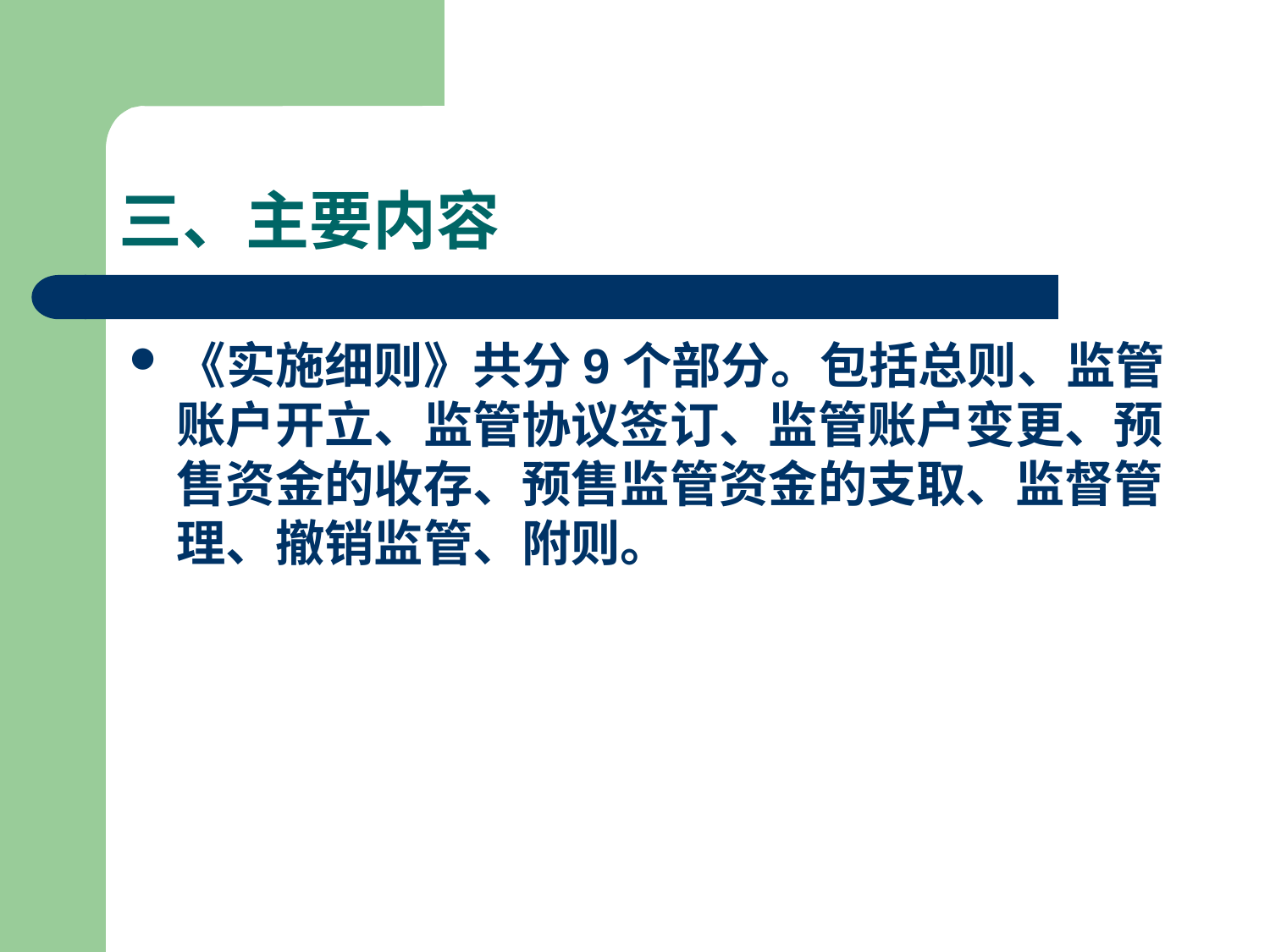

# 三、主要内容
《实施细则》共分9个部分。包括总则、监管账户开立、监管协议签订、监管账户变更、预售资金的收存、预售监管资金的支取、监督管理、撤销监管、附则。